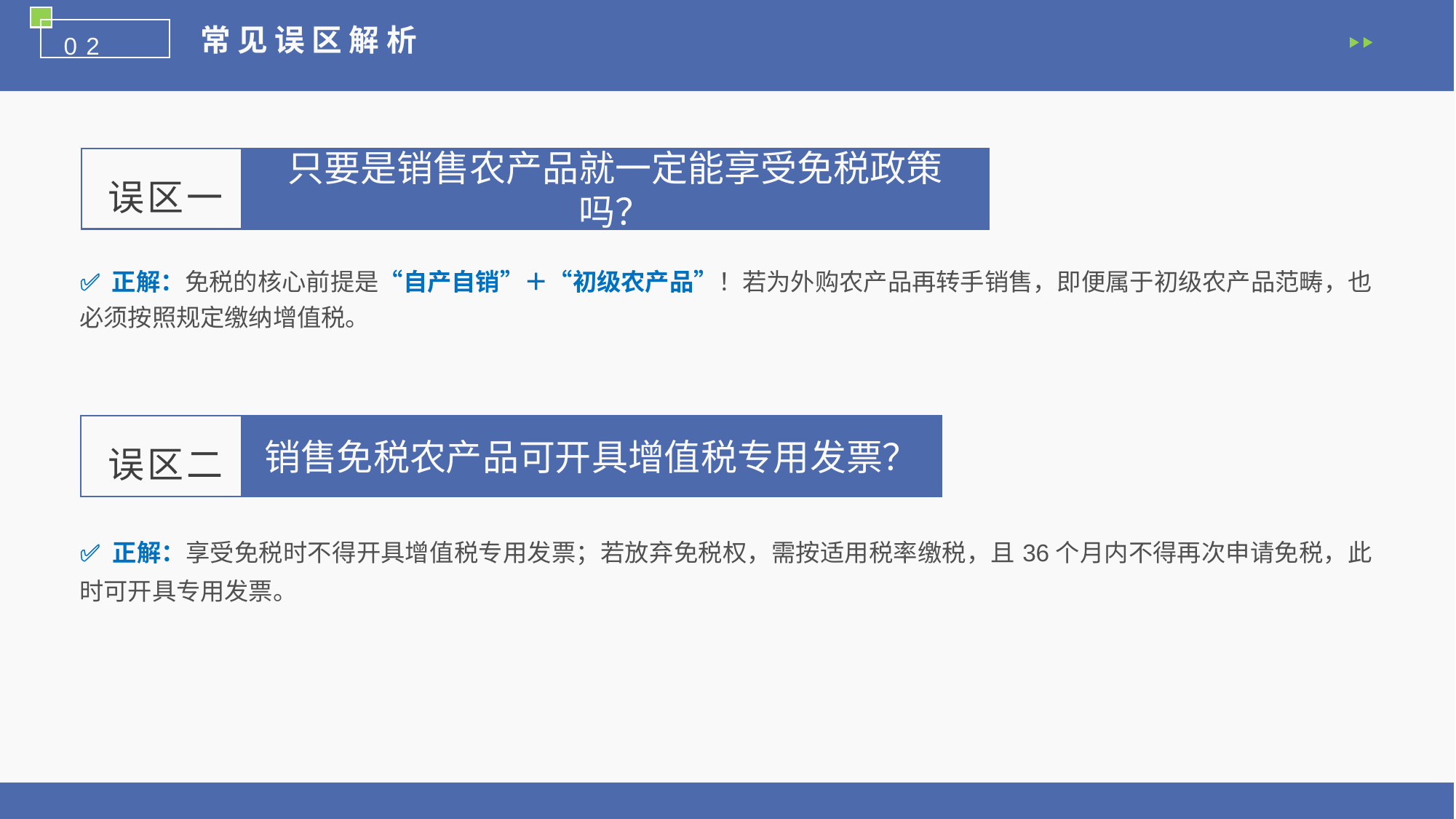

常 见 误 区 解 析

02

只要是销售农产品就一定能享受免税政策吗？
误区一
✅ 正解：免税的核心前提是“自产自销”＋“初级农产品”！若为外购农产品再转手销售，即便属于初级农产品范畴，也必须按照规定缴纳增值税。

销售免税农产品可开具增值税专用发票？
误区二
✅ 正解：享受免税时不得开具增值税专用发票；若放弃免税权，需按适用税率缴税，且36个月内不得再次申请免税，此时可开具专用发票。